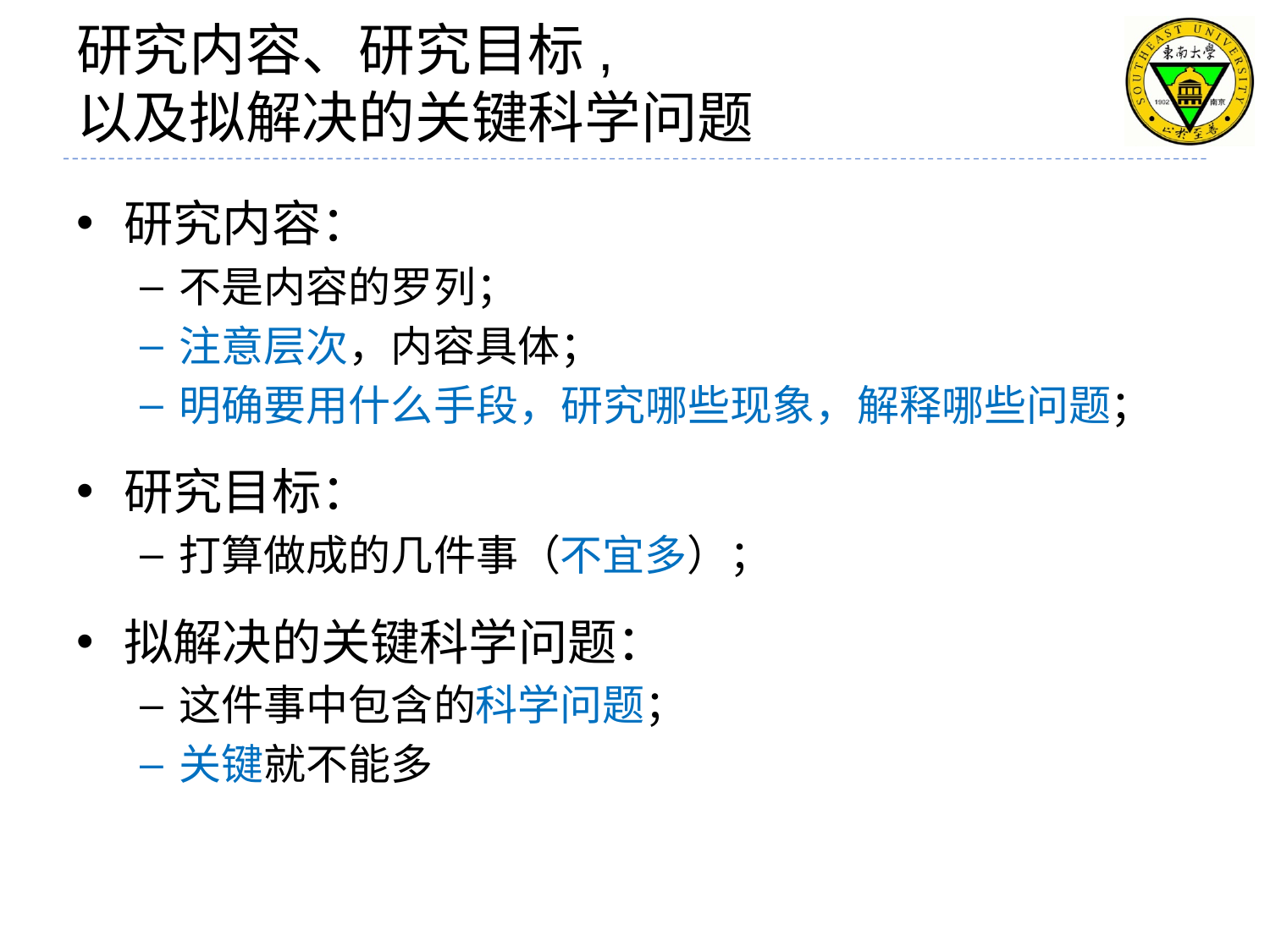

# 研究内容、研究目标, 以及拟解决的关键科学问题
研究内容：
不是内容的罗列；
注意层次，内容具体；
明确要用什么手段，研究哪些现象，解释哪些问题；
研究目标：
打算做成的几件事（不宜多）；
拟解决的关键科学问题：
这件事中包含的科学问题；
关键就不能多